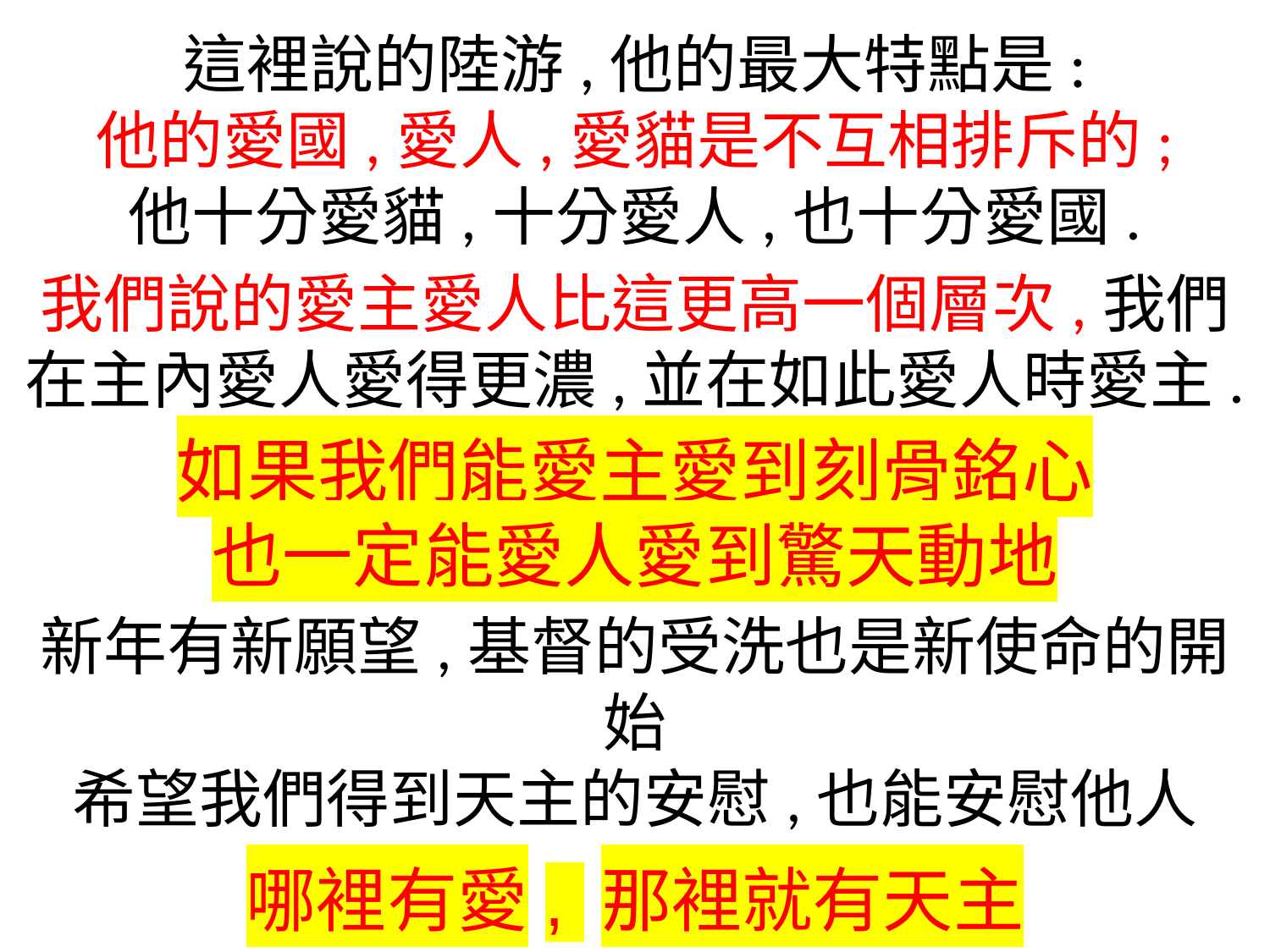

這裡說的陸游,他的最大特點是:
他的愛國,愛人,愛貓是不互相排斥的;
他十分愛貓,十分愛人,也十分愛國.
我們說的愛主愛人比這更高一個層次,我們在主內愛人愛得更濃,並在如此愛人時愛主.
如果我們能愛主愛到刻骨銘心
也一定能愛人愛到驚天動地
新年有新願望,基督的受洗也是新使命的開始
希望我們得到天主的安慰,也能安慰他人
哪裡有愛, 那裡就有天主